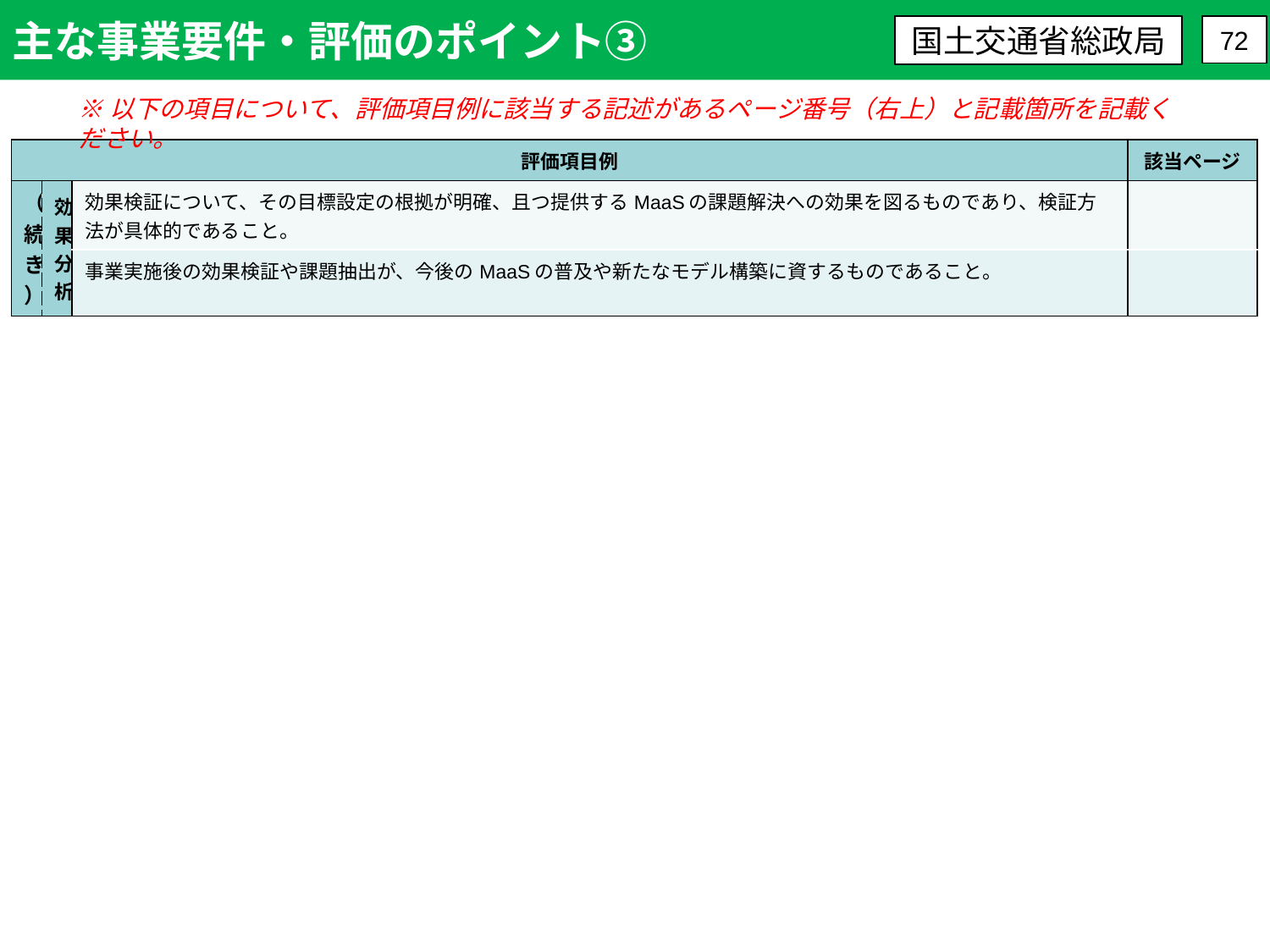

主な事業要件・評価のポイント③
国土交通省総政局
72
※以下の項目について、評価項目例に該当する記述があるページ番号（右上）と記載箇所を記載ください。
| 評価項目例 |  |  | 該当ページ |
| --- | --- | --- | --- |
| （続き） | 効果分析 | 効果検証について、その目標設定の根拠が明確、且つ提供するMaaSの課題解決への効果を図るものであり、検証方法が具体的であること。 |  |
|  |  | 事業実施後の効果検証や課題抽出が、今後のMaaSの普及や新たなモデル構築に資するものであること。 |  |